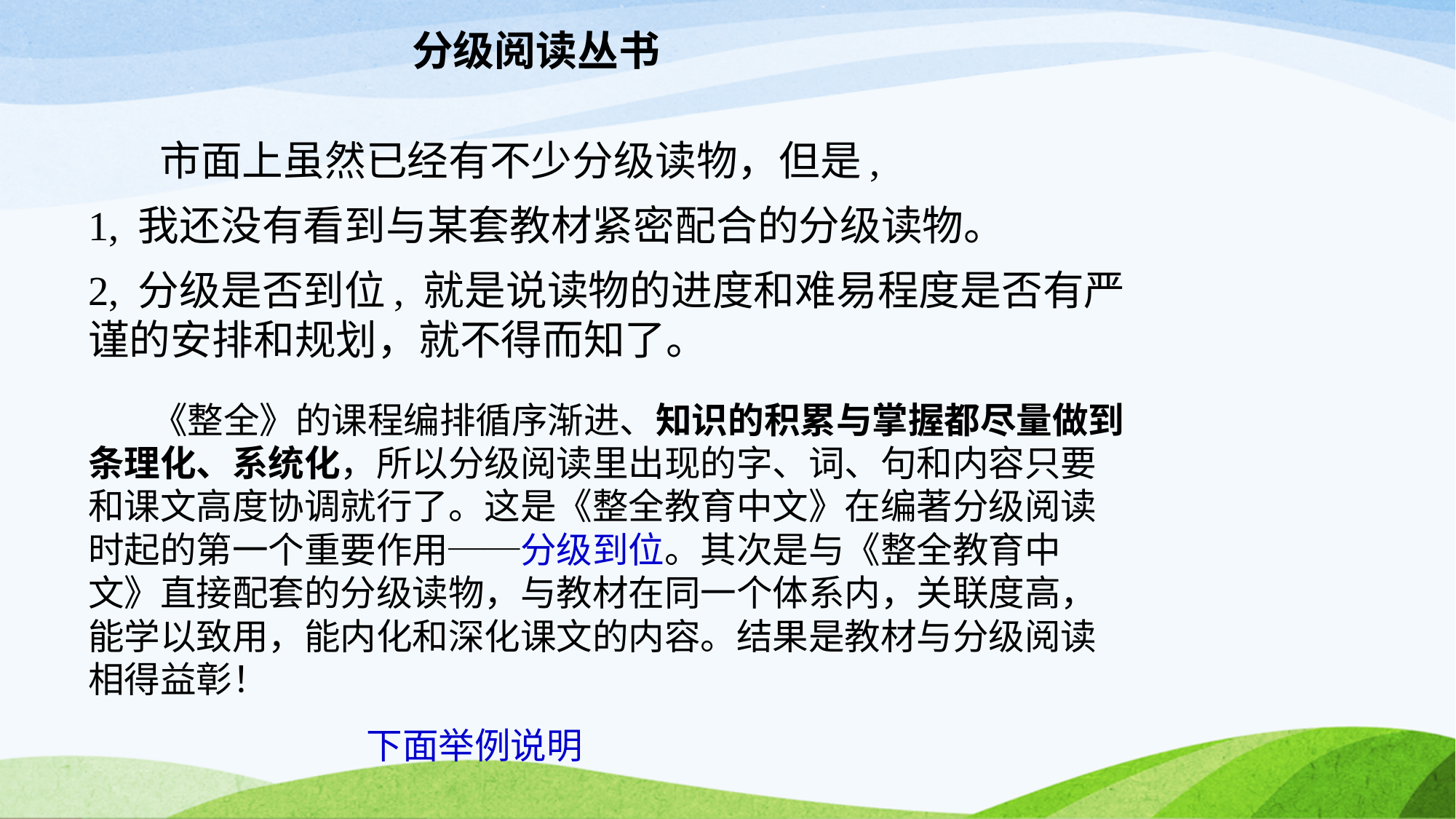

分级阅读丛书

        市面上虽然已经有不少分级读物，但是,
1, 我还没有看到与某套教材紧密配合的分级读物。
2, 分级是否到位, 就是说读物的进度和难易程度是否有严谨的安排和规划，就不得而知了。

       《整全》的课程编排循序渐进、知识的积累与掌握都尽量做到条理化、系统化，所以分级阅读里出现的字、词、句和内容只要和课文高度协调就行了。这是《整全教育中文》在编著分级阅读时起的第一个重要作用──分级到位。其次是与《整全教育中文》直接配套的分级读物，与教材在同一个体系内，关联度高，能学以致用，能内化和深化课文的内容。结果是教材与分级阅读相得益彰！
			下面举例说明